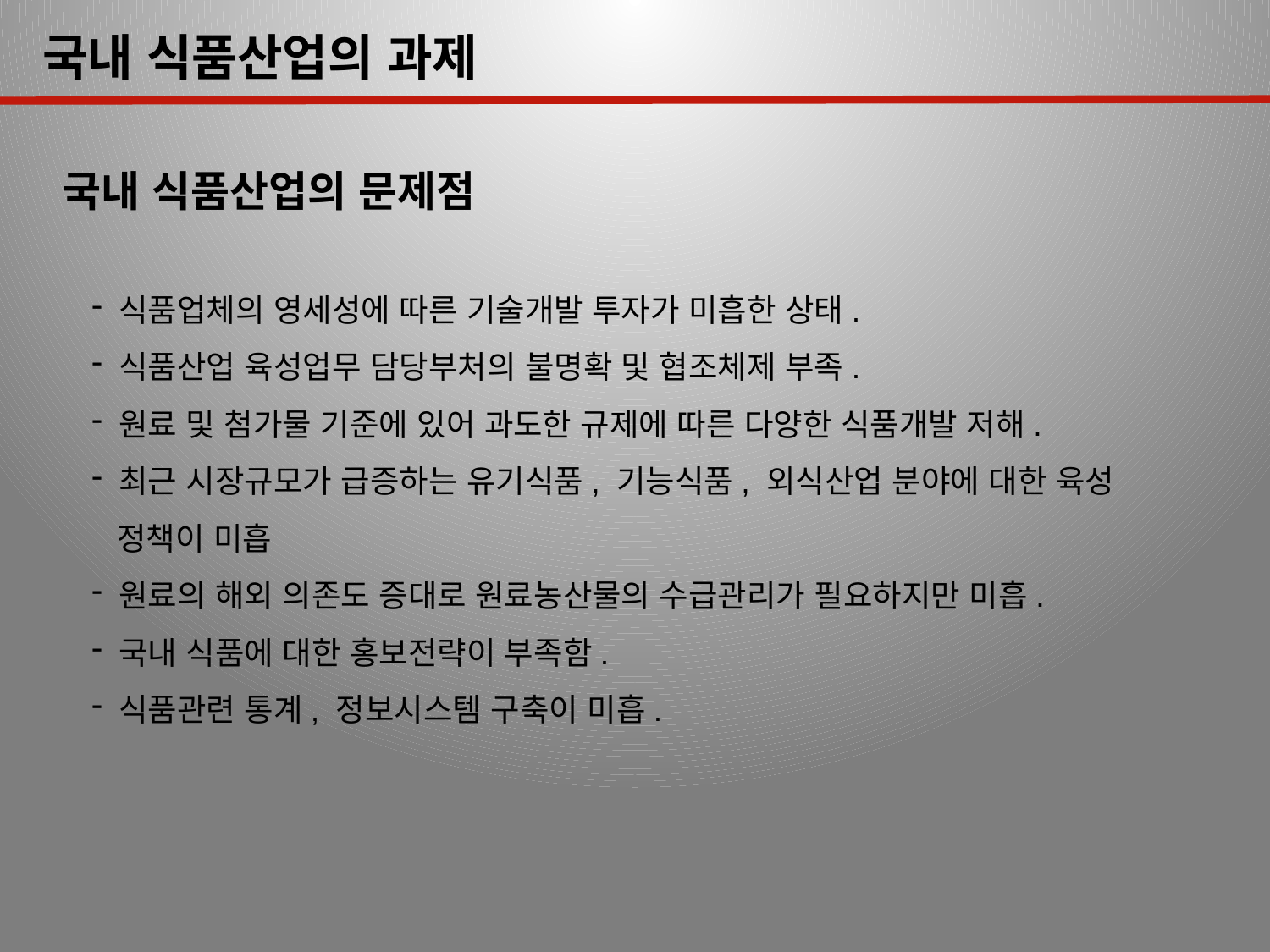

국내 식품산업의 과제

국내 식품산업의 문제점
 식품업체의 영세성에 따른 기술개발 투자가 미흡한 상태.
 식품산업 육성업무 담당부처의 불명확 및 협조체제 부족.
 원료 및 첨가물 기준에 있어 과도한 규제에 따른 다양한 식품개발 저해.
 최근 시장규모가 급증하는 유기식품, 기능식품, 외식산업 분야에 대한 육성
  정책이 미흡
 원료의 해외 의존도 증대로 원료농산물의 수급관리가 필요하지만 미흡.
 국내 식품에 대한 홍보전략이 부족함.
 식품관련 통계, 정보시스템 구축이 미흡.